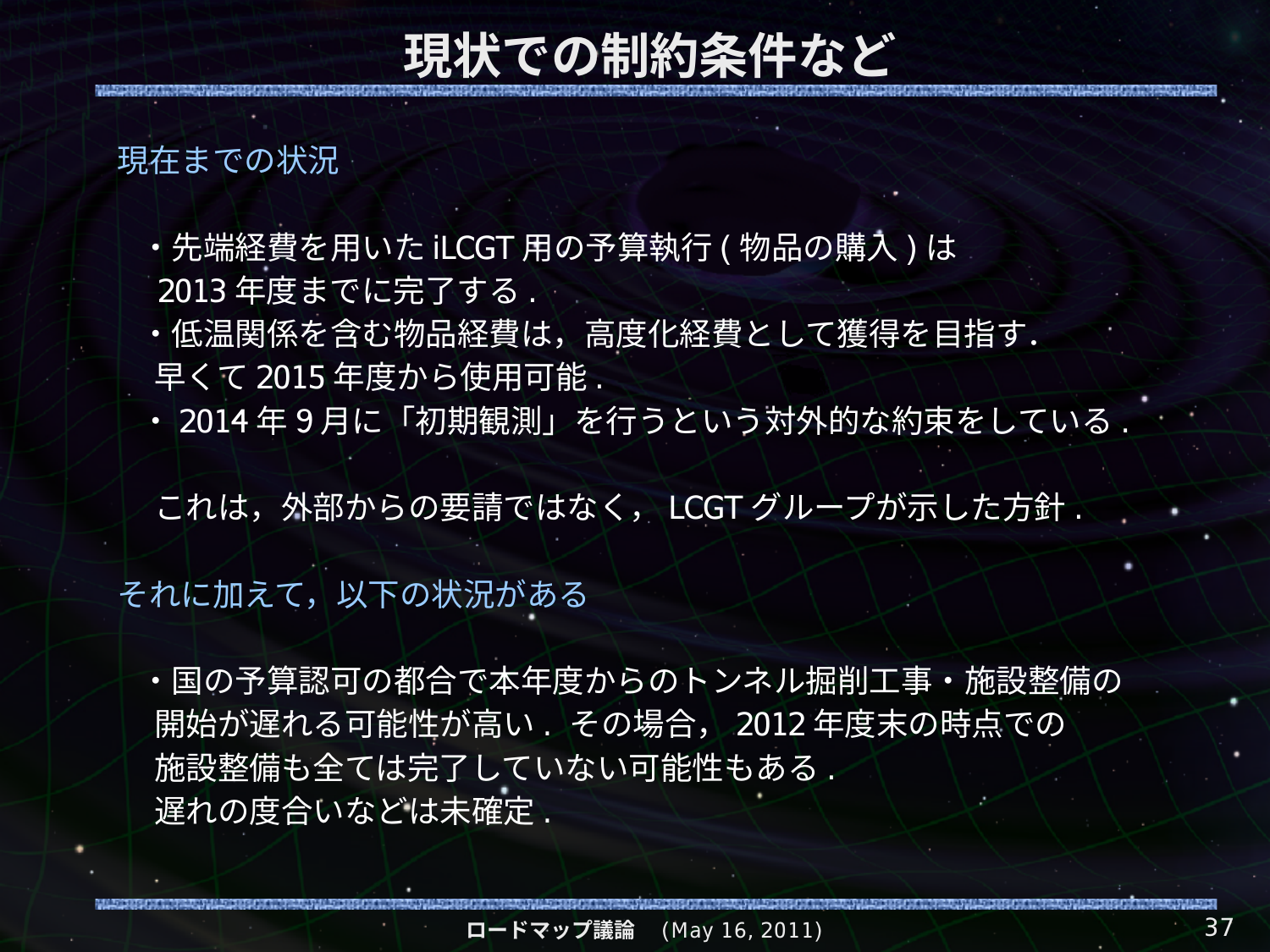

# 現状での制約条件など
現在までの状況

  ・先端経費を用いたiLCGT用の予算執行(物品の購入)は
    2013年度までに完了する.
  ・低温関係を含む物品経費は，高度化経費として獲得を目指す．
    早くて2015年度から使用可能.
  ・2014年9月に「初期観測」を行うという対外的な約束をしている.
    これは，外部からの要請ではなく，LCGTグループが示した方針.

それに加えて，以下の状況がある

  ・国の予算認可の都合で本年度からのトンネル掘削工事・施設整備の
    開始が遅れる可能性が高い. その場合，2012年度末の時点での
    施設整備も全ては完了していない可能性もある.
    遅れの度合いなどは未確定.
37
ロードマップ議論　(May 16, 2011)